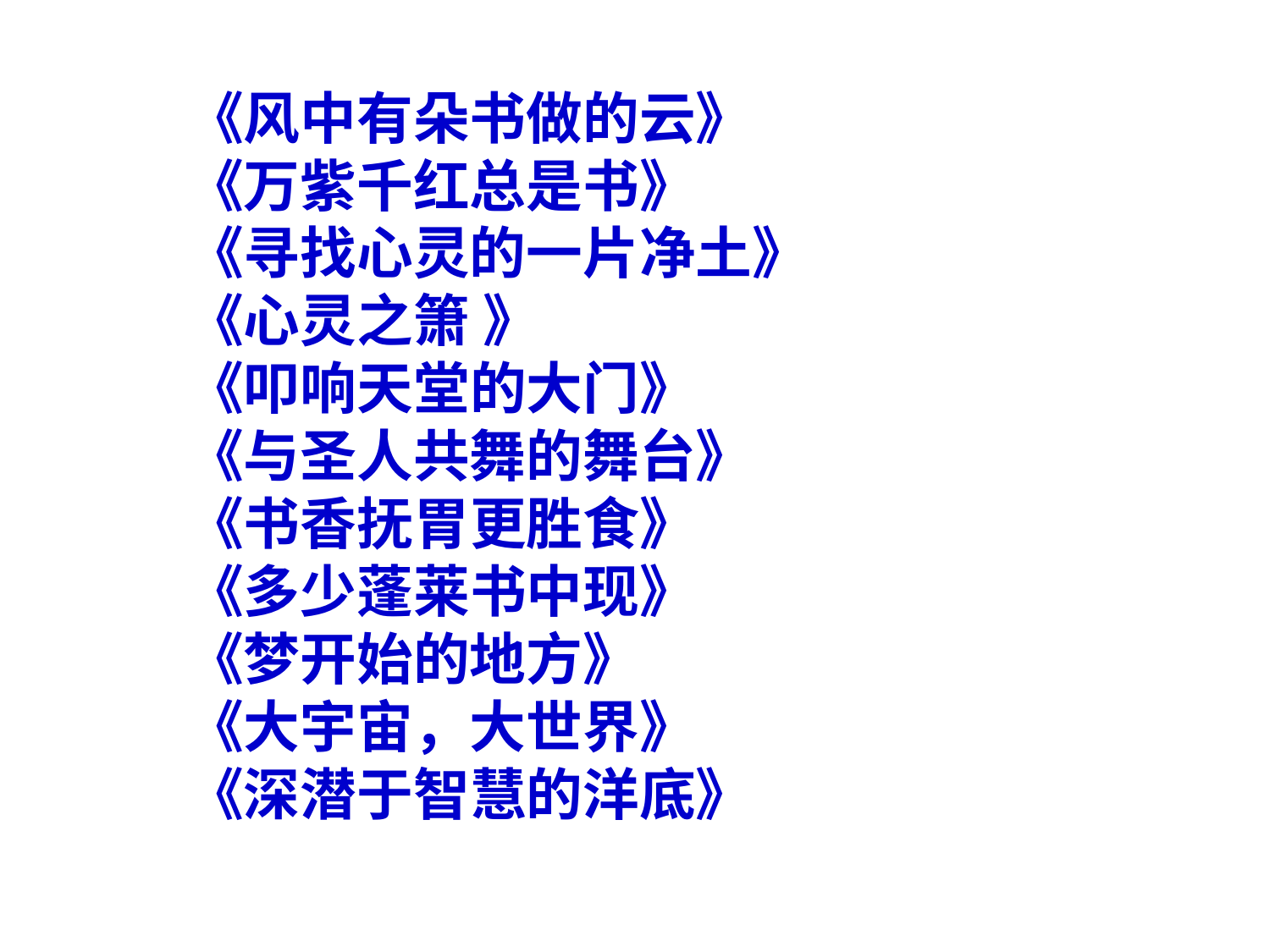

《风中有朵书做的云》
《万紫千红总是书》
《寻找心灵的一片净土》
《心灵之箫 》
《叩响天堂的大门》
《与圣人共舞的舞台》
《书香抚胃更胜食》
《多少蓬莱书中现》
《梦开始的地方》
《大宇宙，大世界》
《深潜于智慧的洋底》